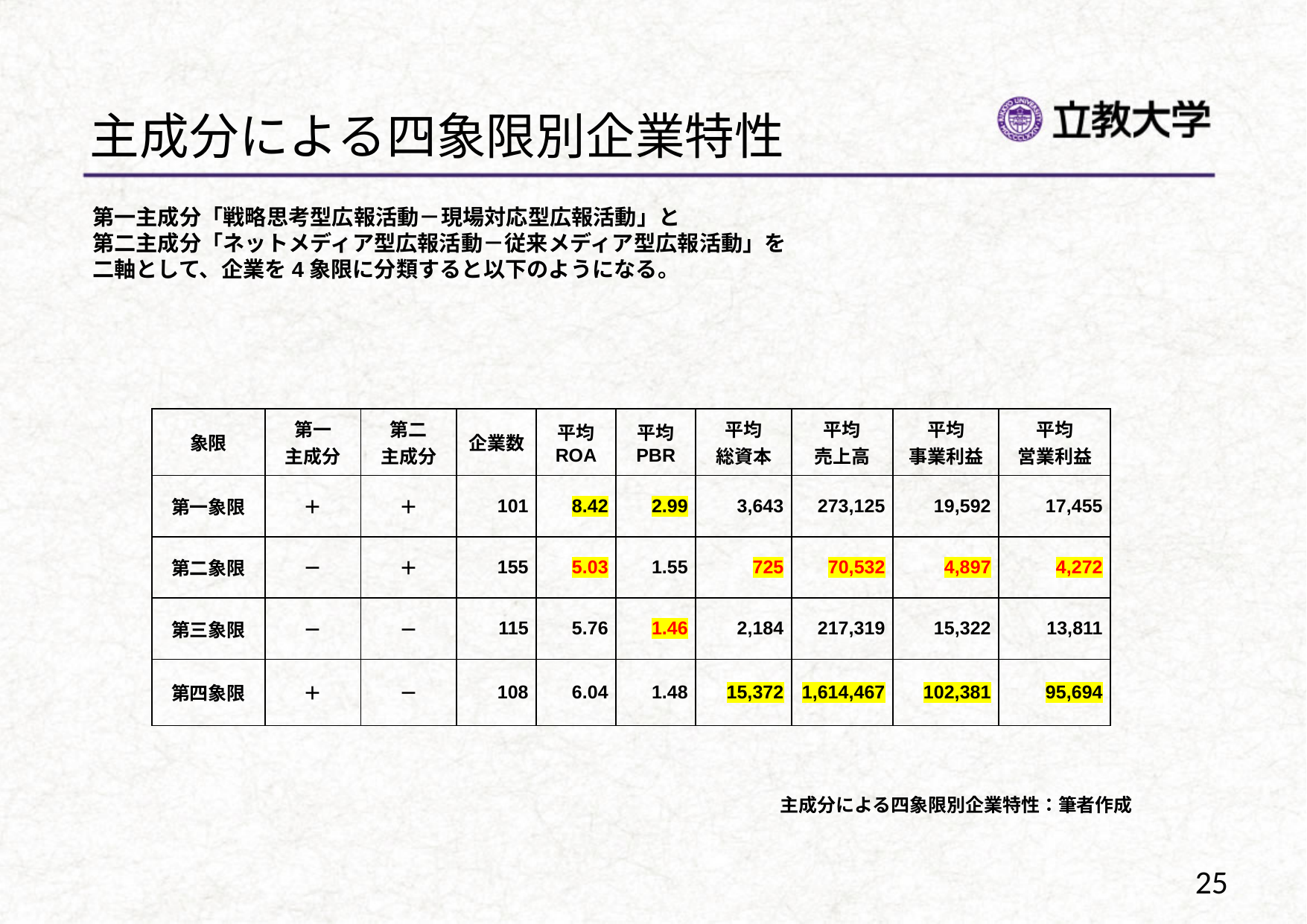

# 主成分による四象限別企業特性
第一主成分「戦略思考型広報活動－現場対応型広報活動」と
第二主成分「ネットメディア型広報活動－従来メディア型広報活動」を
二軸として、企業を4象限に分類すると以下のようになる。
| 象限 | 第一 主成分 | 第二 主成分 | 企業数 | 平均 ROA | 平均 PBR | 平均 総資本 | 平均 売上高 | 平均 事業利益 | 平均 営業利益 |
| --- | --- | --- | --- | --- | --- | --- | --- | --- | --- |
| 第一象限 | ＋ | ＋ | 101 | 8.42 | 2.99 | 3,643 | 273,125 | 19,592 | 17,455 |
| 第二象限 | － | ＋ | 155 | 5.03 | 1.55 | 725 | 70,532 | 4,897 | 4,272 |
| 第三象限 | － | － | 115 | 5.76 | 1.46 | 2,184 | 217,319 | 15,322 | 13,811 |
| 第四象限 | ＋ | － | 108 | 6.04 | 1.48 | 15,372 | 1,614,467 | 102,381 | 95,694 |
主成分による四象限別企業特性：筆者作成
25